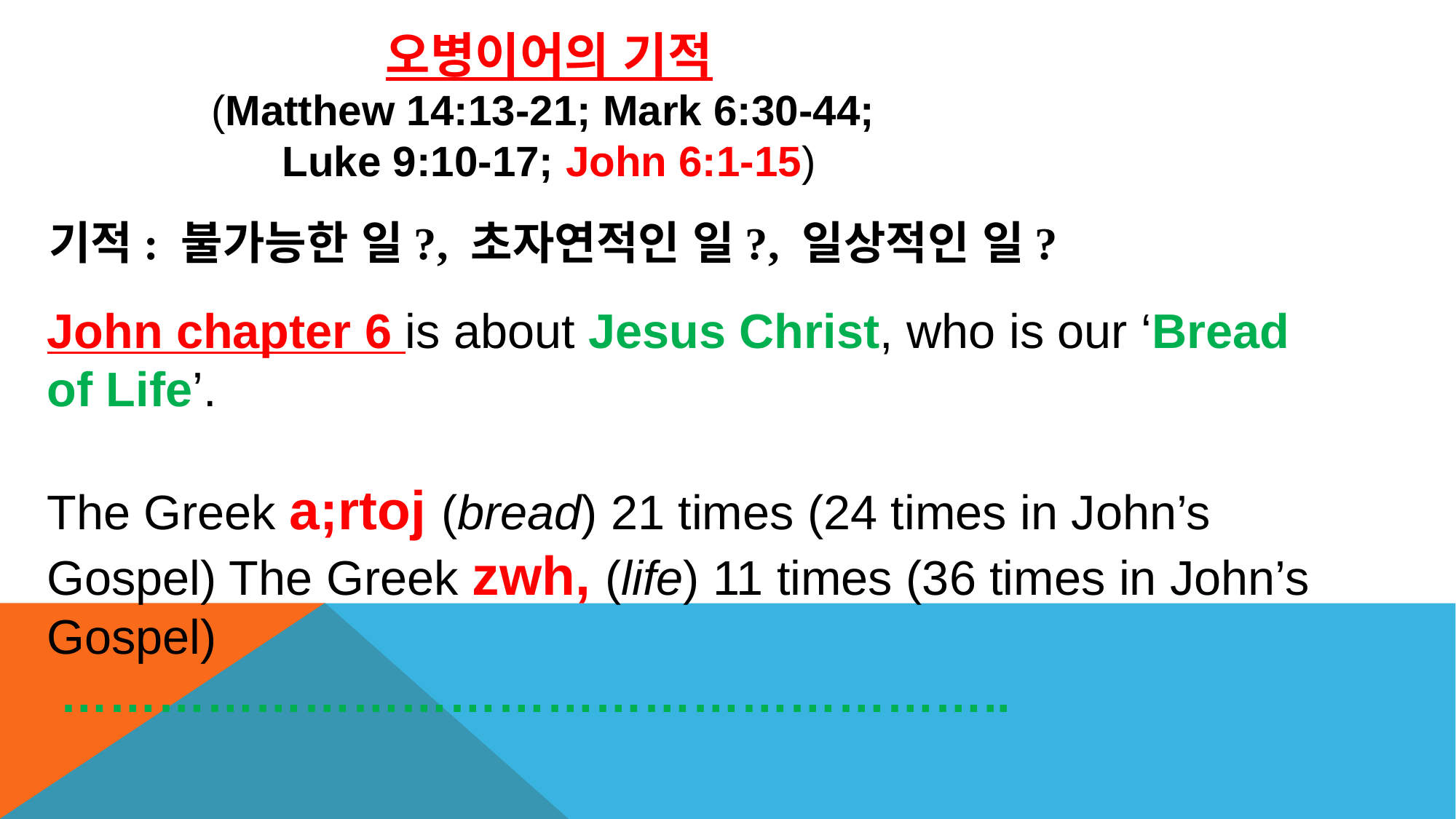

오병이어의 기적
(Matthew 14:13-21; Mark 6:30-44;
Luke 9:10-17; John 6:1-15)

기적: 불가능한 일?, 초자연적인 일?, 일상적인 일?
John chapter 6 is about Jesus Christ, who is our ‘Bread of Life’.

The Greek a;rtoj (bread) 21 times (24 times in John’s Gospel) The Greek zwh, (life) 11 times (36 times in John’s Gospel)
 …………………………………………………..